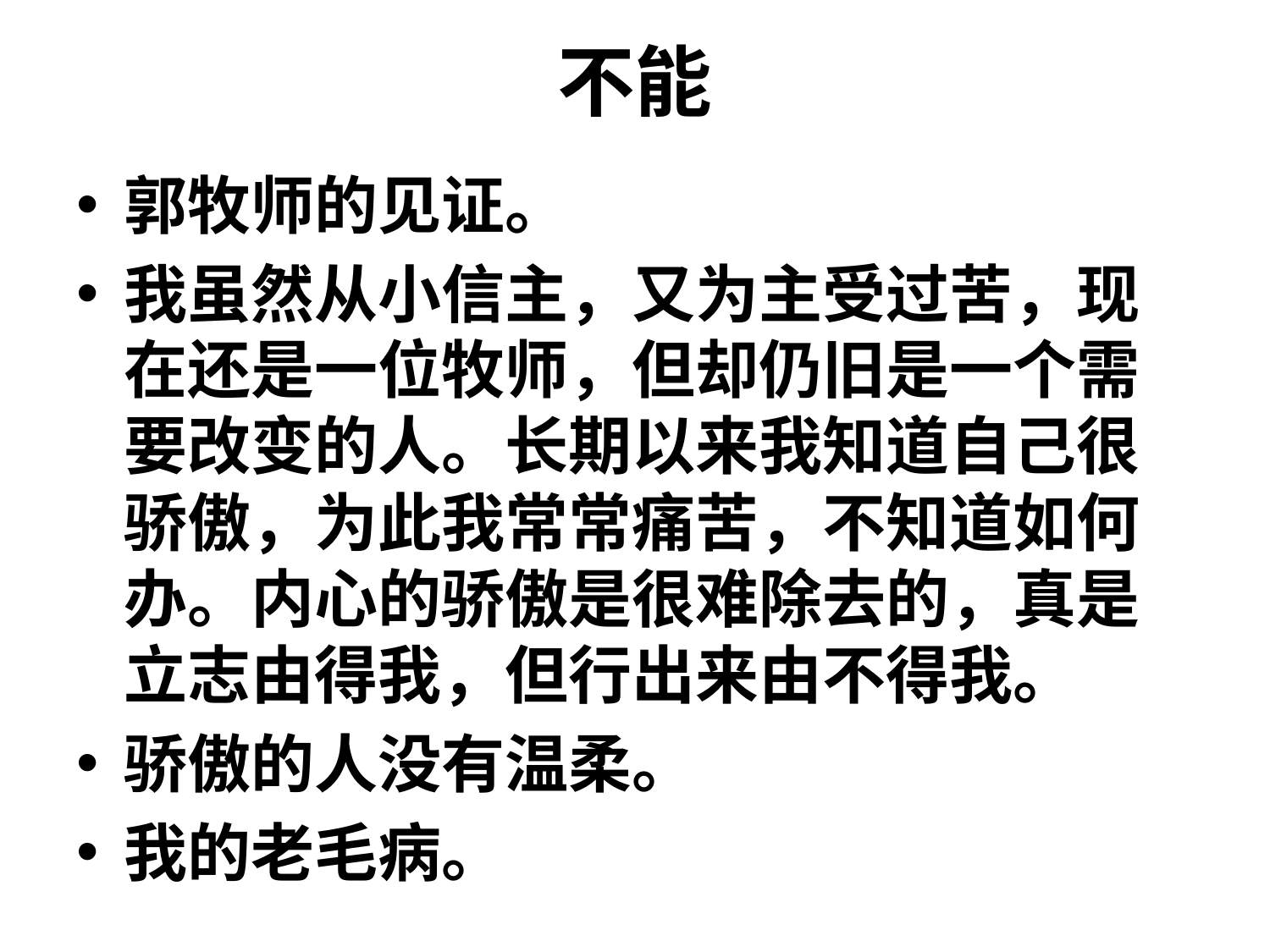

# 不能
郭牧师的见证。
我虽然从小信主，又为主受过苦，现在还是一位牧师，但却仍旧是一个需要改变的人。长期以来我知道自己很骄傲，为此我常常痛苦，不知道如何办。内心的骄傲是很难除去的，真是立志由得我，但行出来由不得我。
骄傲的人没有温柔。
我的老毛病。